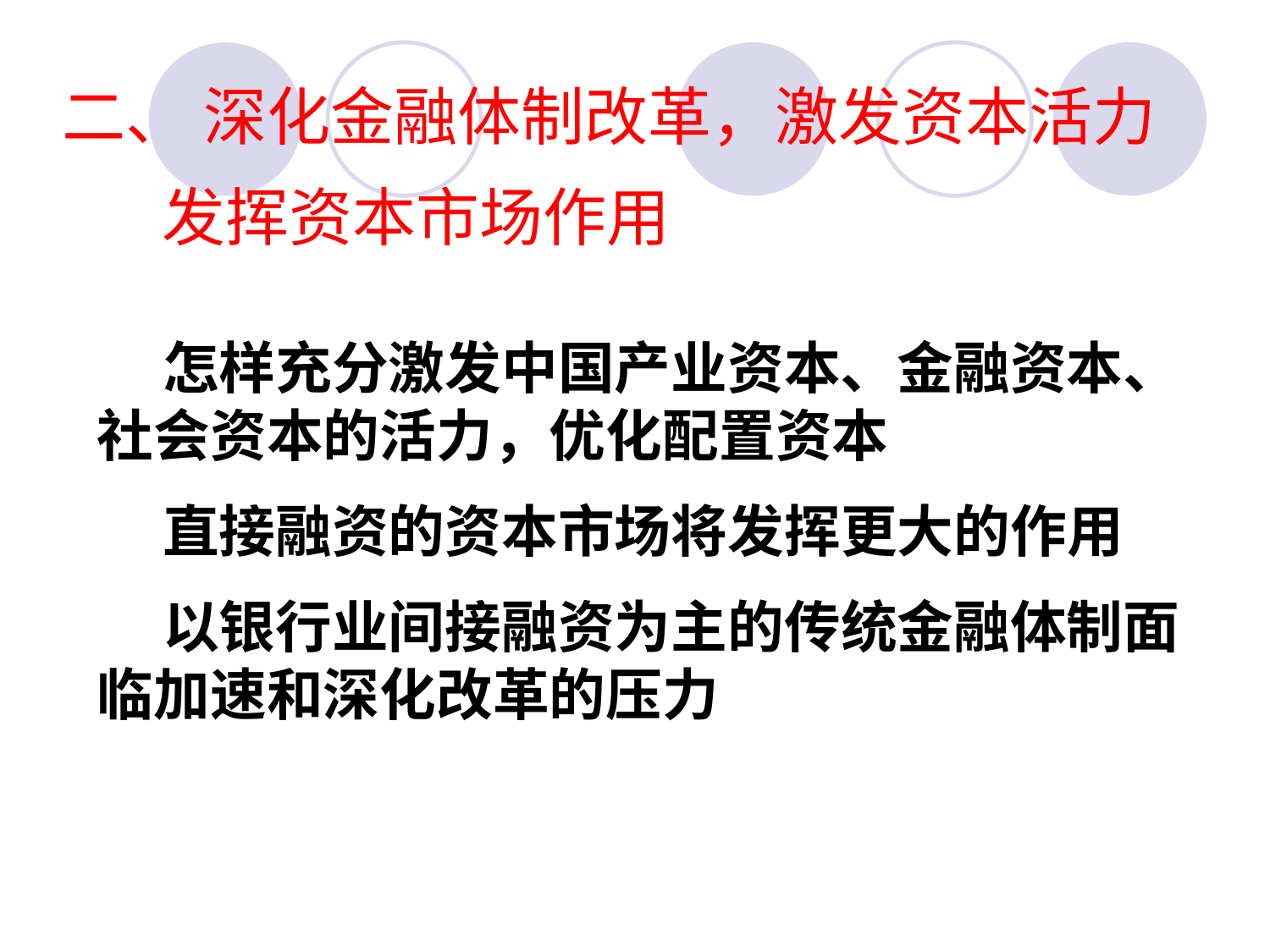

二、 深化金融体制改革，激发资本活力
      发挥资本市场作用
    怎样充分激发中国产业资本、金融资本、社会资本的活力，优化配置资本
    直接融资的资本市场将发挥更大的作用
    以银行业间接融资为主的传统金融体制面临加速和深化改革的压力